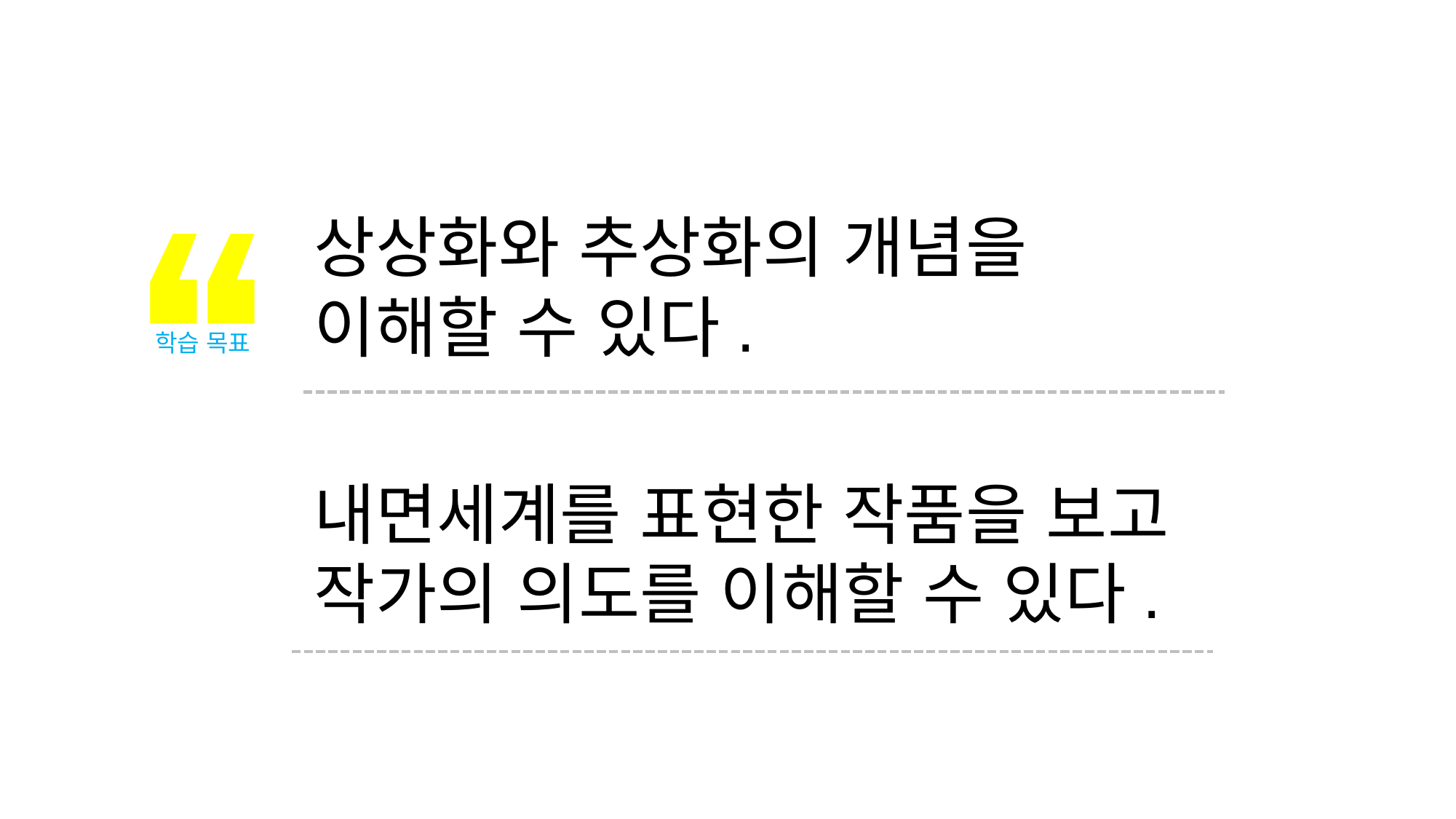

“
상상화와 추상화의 개념을 이해할 수 있다.
학습 목표
내면세계를 표현한 작품을 보고 작가의 의도를 이해할 수 있다.